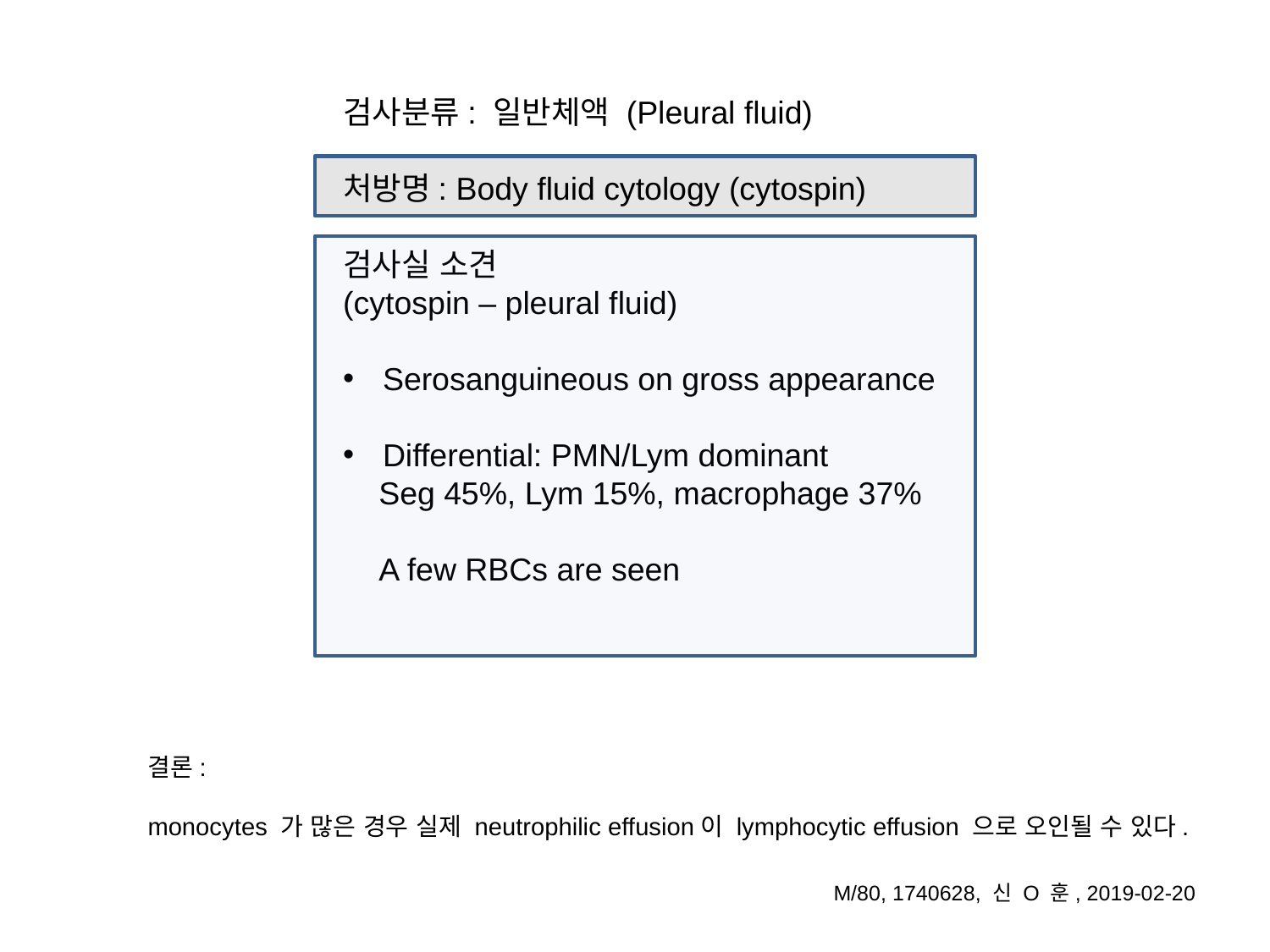

검사분류: 일반체액 (Pleural fluid)

처방명: Body fluid cytology (cytospin)

검사실 소견
(cytospin – pleural fluid)

Serosanguineous on gross appearance

Differential: PMN/Lym dominant
    Seg 45%, Lym 15%, macrophage 37%

    A few RBCs are seen

결론:

monocytes 가 많은 경우 실제 neutrophilic effusion이 lymphocytic effusion 으로 오인될 수 있다.
M/80, 1740628, 신 O 훈, 2019-02-20